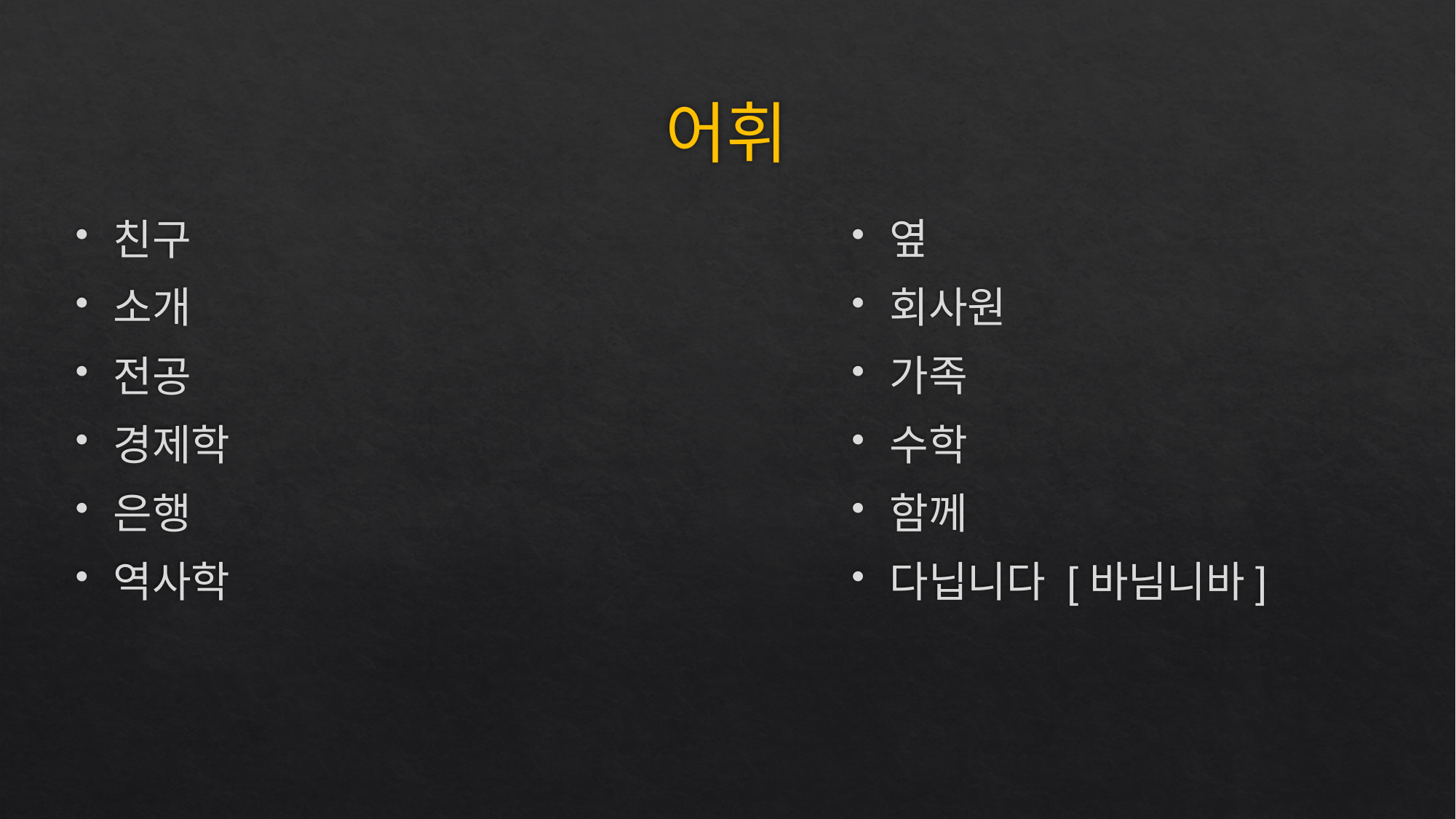

# 어휘
옆
회사원
가족
수학
함께
다닙니다 [바님니바]

친구
소개
전공
경제학
은행
역사학